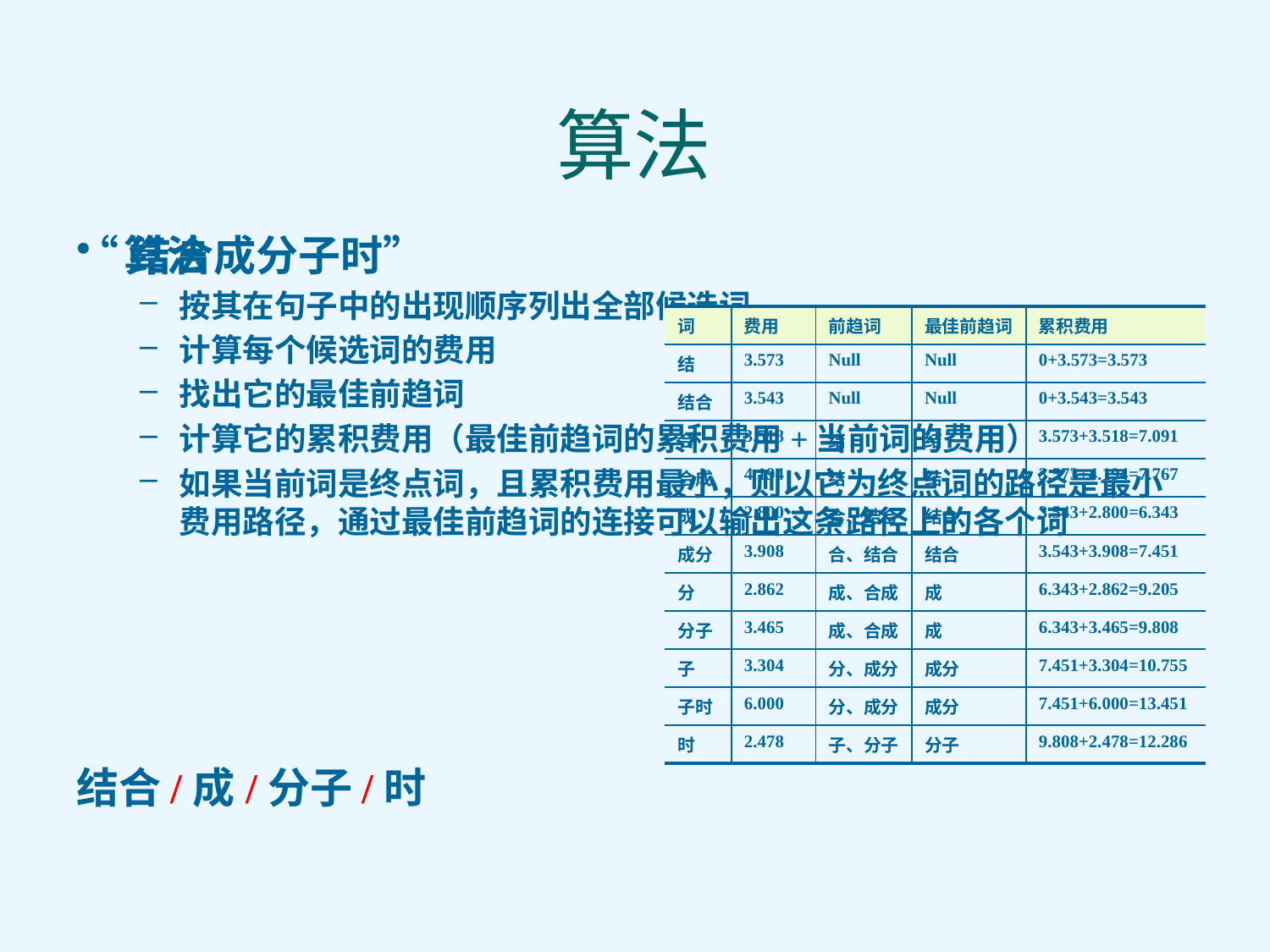

# 算法
算法
按其在句子中的出现顺序列出全部候选词
计算每个候选词的费用
找出它的最佳前趋词
计算它的累积费用（最佳前趋词的累积费用+当前词的费用）
如果当前词是终点词，且累积费用最小，则以它为终点词的路径是最小费用路径，通过最佳前趋词的连接可以输出这条路径上的各个词
“结合成分子时”

结合/成/分子/时
| 词 | 费用 | 前趋词 | 最佳前趋词 | 累积费用 |
| --- | --- | --- | --- | --- |
| 结 | 3.573 | Null | Null | 0+3.573=3.573 |
| 结合 | 3.543 | Null | Null | 0+3.543=3.543 |
| 合 | 3.518 | 结 | 结 | 3.573+3.518=7.091 |
| 合成 | 4.194 | 结 | 结 | 3.573+4.194=7.767 |
| 成 | 2.800 | 合、结合 | 结合 | 3.543+2.800=6.343 |
| 成分 | 3.908 | 合、结合 | 结合 | 3.543+3.908=7.451 |
| 分 | 2.862 | 成、合成 | 成 | 6.343+2.862=9.205 |
| 分子 | 3.465 | 成、合成 | 成 | 6.343+3.465=9.808 |
| 子 | 3.304 | 分、成分 | 成分 | 7.451+3.304=10.755 |
| 子时 | 6.000 | 分、成分 | 成分 | 7.451+6.000=13.451 |
| 时 | 2.478 | 子、分子 | 分子 | 9.808+2.478=12.286 |